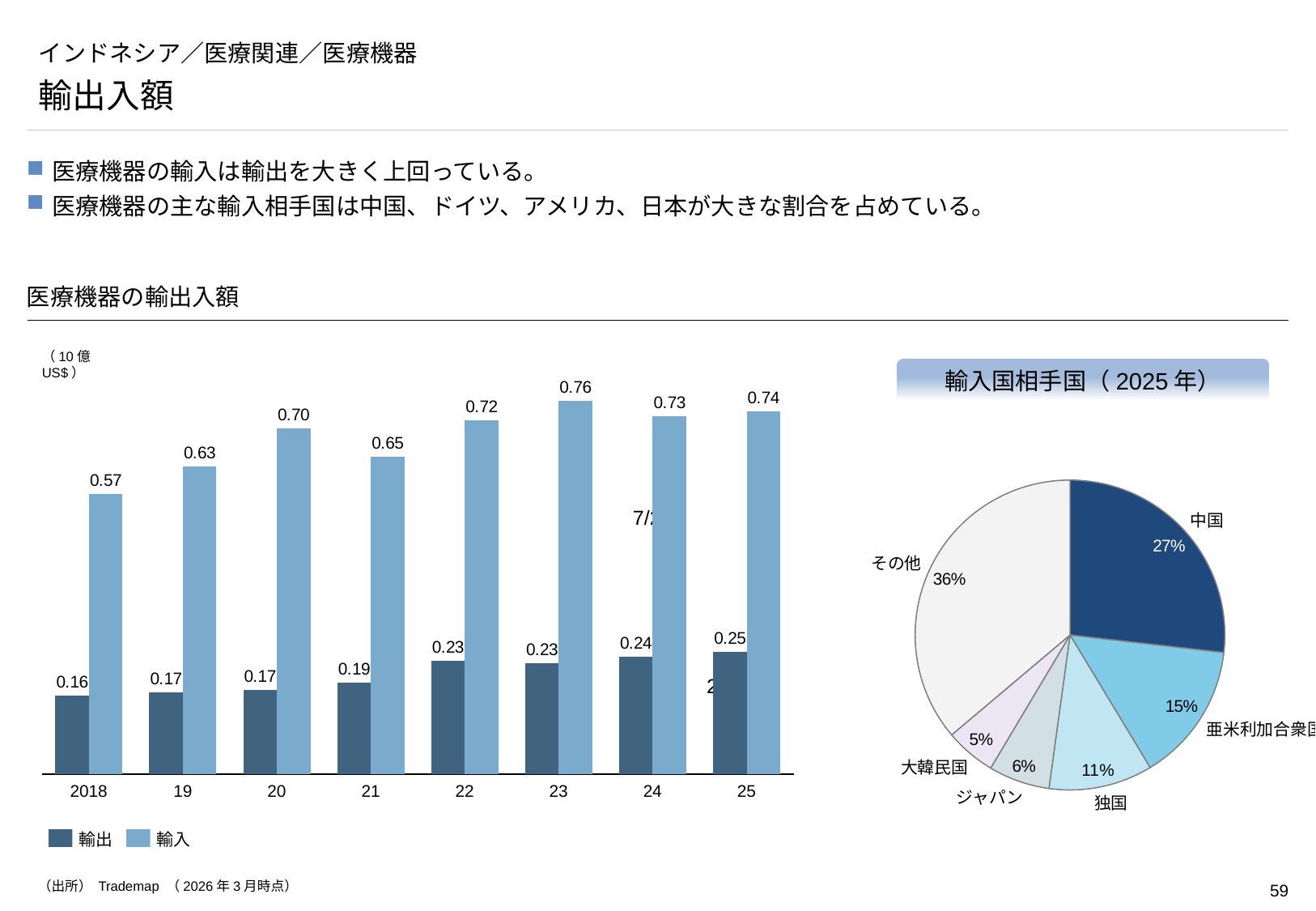

# インドネシア／医療関連／医療機器
輸出入額
医療機器の輸入は輸出を大きく上回っている。
医療機器の主な輸入相手国は中国、ドイツ、アメリカ、日本が大きな割合を占めている。
医療機器の輸出入額
（10億US$）

### Chart

| Category |  |  |
|---|---|---|
輸入国相手国（2025年）

### Chart

| Category |  |
|---|---|
7/2
中国
その他
2.3
亜米利加合衆国
大韓民国
2018
19
20
21
22
23
24
25
ジャパン
独国
輸出
輸入

（出所） Trademap （2026年3月時点）